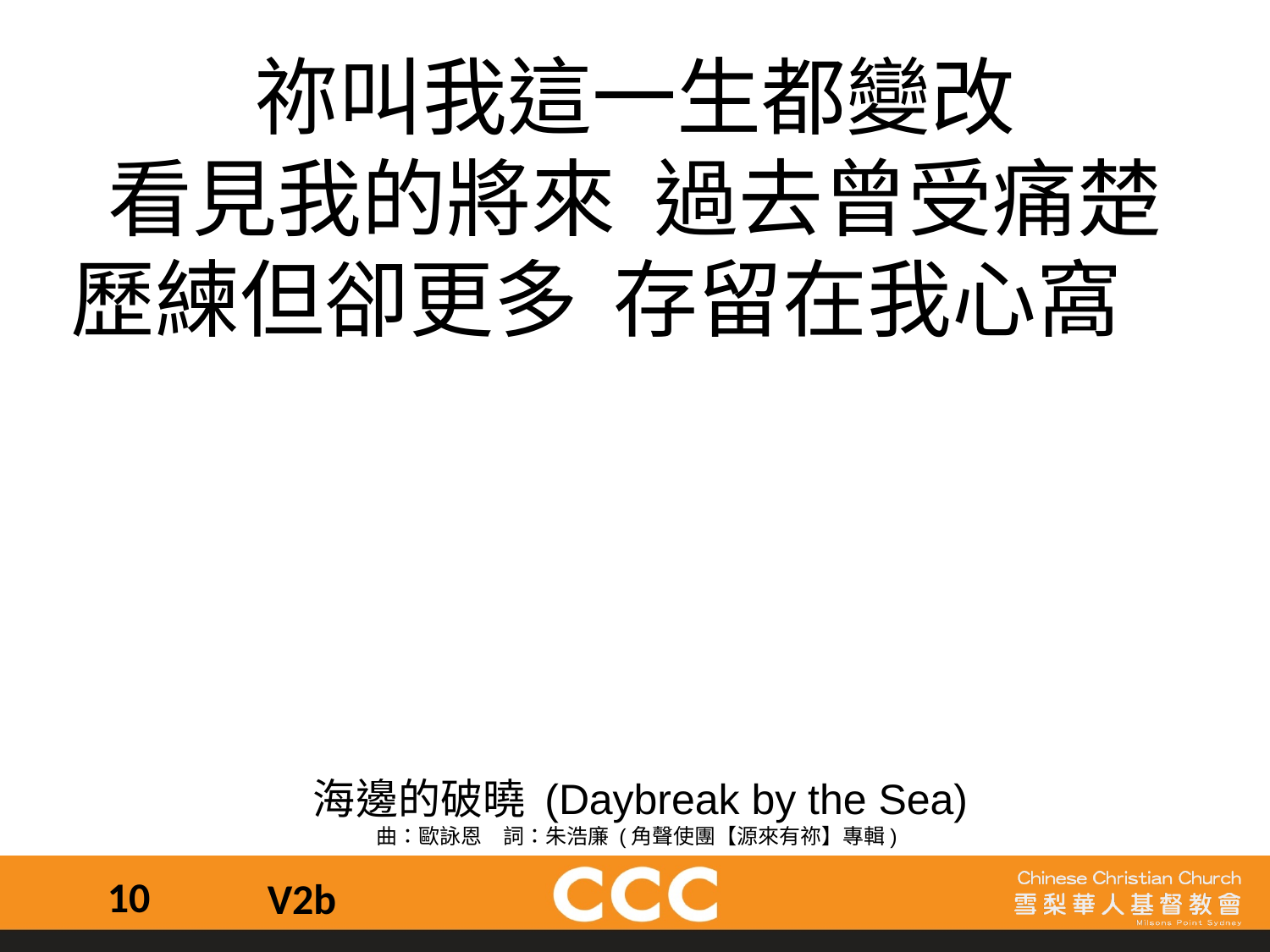

祢叫我這一生都變改
看見我的將來  過去曾受痛楚
  歷練但卻更多  存留在我心窩
 海邊的破曉 (Daybreak by the Sea)
曲：歐詠恩　詞：朱浩廉 (角聲使團【源來有祢】專輯)
10
V2b